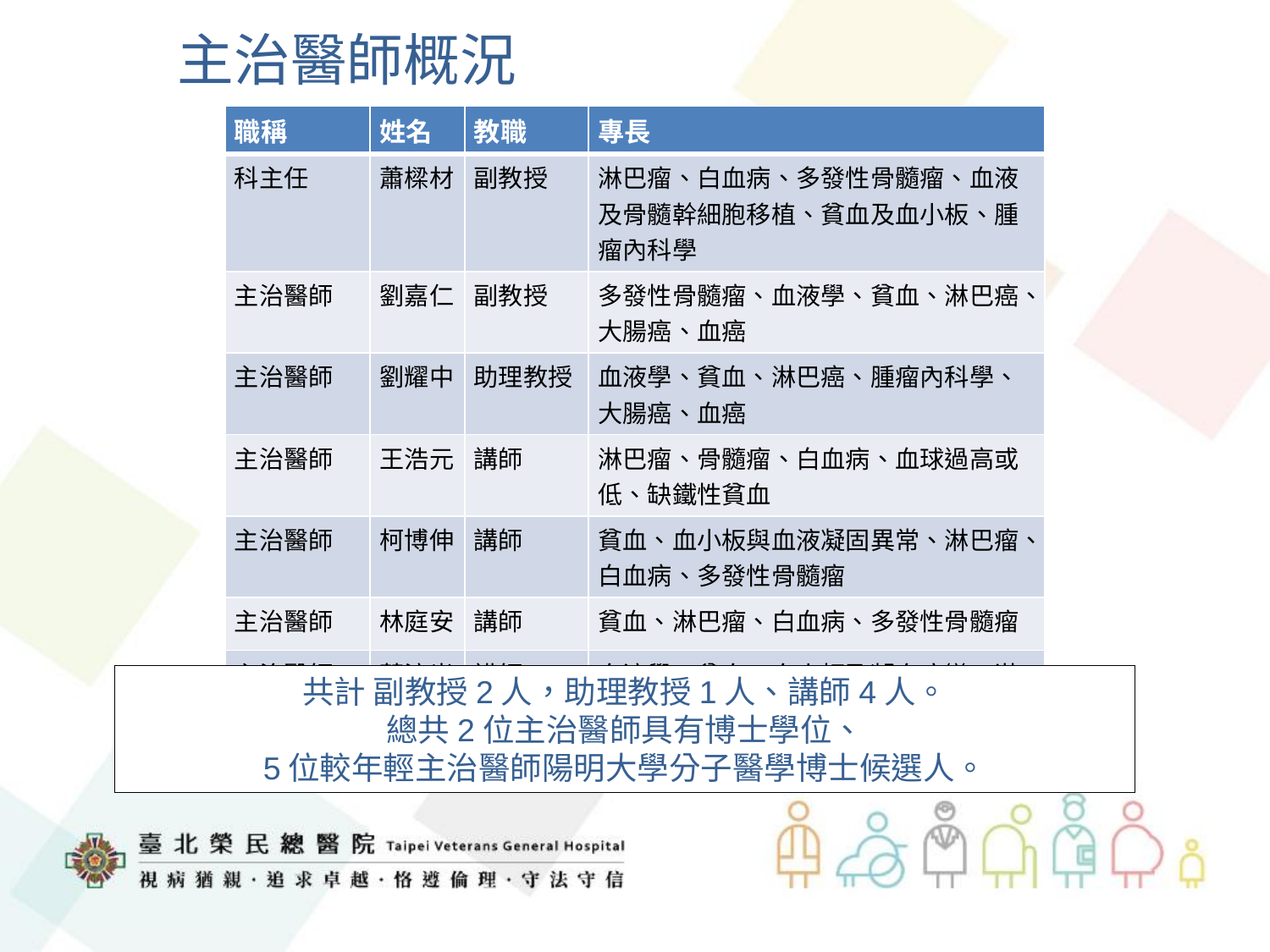

# 主治醫師概況
| 職稱 | 姓名 | 教職 | 專長 |
| --- | --- | --- | --- |
| 科主任 | 蕭樑材 | 副教授 | 淋巴瘤、白血病、多發性骨髓瘤、血液及骨髓幹細胞移植、貧血及血小板、腫瘤內科學 |
| 主治醫師 | 劉嘉仁 | 副教授 | 多發性骨髓瘤、血液學、貧血、淋巴癌、大腸癌、血癌 |
| 主治醫師 | 劉耀中 | 助理教授 | 血液學、貧血、淋巴癌、腫瘤內科學、大腸癌、血癌 |
| 主治醫師 | 王浩元 | 講師 | 淋巴瘤、骨髓瘤、白血病、血球過高或低、缺鐵性貧血 |
| 主治醫師 | 柯博伸 | 講師 | 貧血、血小板與血液凝固異常、淋巴瘤、白血病、多發性骨髓瘤 |
| 主治醫師 | 林庭安 | 講師 | 貧血、淋巴瘤、白血病、多發性骨髓瘤 |
| 主治醫師 | 蔡淳光 | 講師 | 血液學、貧血、血小板及凝血病變、淋巴癌、血癌、骨髓瘤、造血幹細胞移植 |
共計 副教授2人，助理教授1人、講師4人。
總共2位主治醫師具有博士學位、
5位較年輕主治醫師陽明大學分子醫學博士候選人。